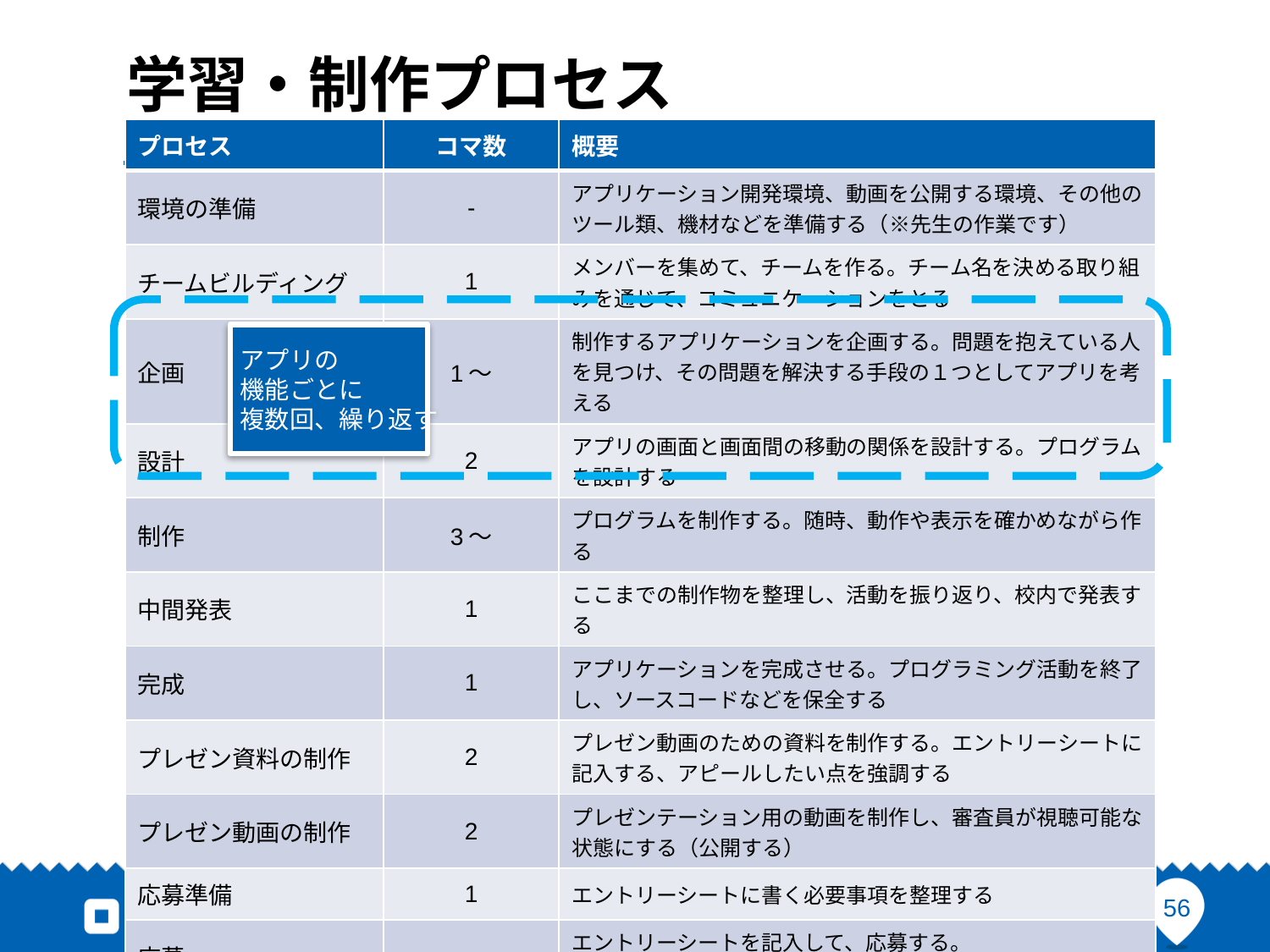

# 学習・制作プロセス
| プロセス | コマ数 | 概要 |
| --- | --- | --- |
| 環境の準備 | - | アプリケーション開発環境、動画を公開する環境、その他のツール類、機材などを準備する（※先生の作業です） |
| チームビルディング | 1 | メンバーを集めて、チームを作る。チーム名を決める取り組みを通じて、コミュニケーションをとる |
| 企画 | 1〜 | 制作するアプリケーションを企画する。問題を抱えている人を見つけ、その問題を解決する手段の１つとしてアプリを考える |
| 設計 | 2 | アプリの画面と画面間の移動の関係を設計する。プログラムを設計する |
| 制作 | 3〜 | プログラムを制作する。随時、動作や表示を確かめながら作る |
| 中間発表 | 1 | ここまでの制作物を整理し、活動を振り返り、校内で発表する |
| 完成 | 1 | アプリケーションを完成させる。プログラミング活動を終了し、ソースコードなどを保全する |
| プレゼン資料の制作 | 2 | プレゼン動画のための資料を制作する。エントリーシートに記入する、アピールしたい点を強調する |
| プレゼン動画の制作 | 2 | プレゼンテーション用の動画を制作し、審査員が視聴可能な状態にする（公開する） |
| 応募準備 | 1 | エントリーシートに書く必要事項を整理する |
| 応募 | - | エントリーシートを記入して、応募する。 （※応募は、（生徒でなく）先生が行います） |

アプリの
機能ごとに
複数回、繰り返す